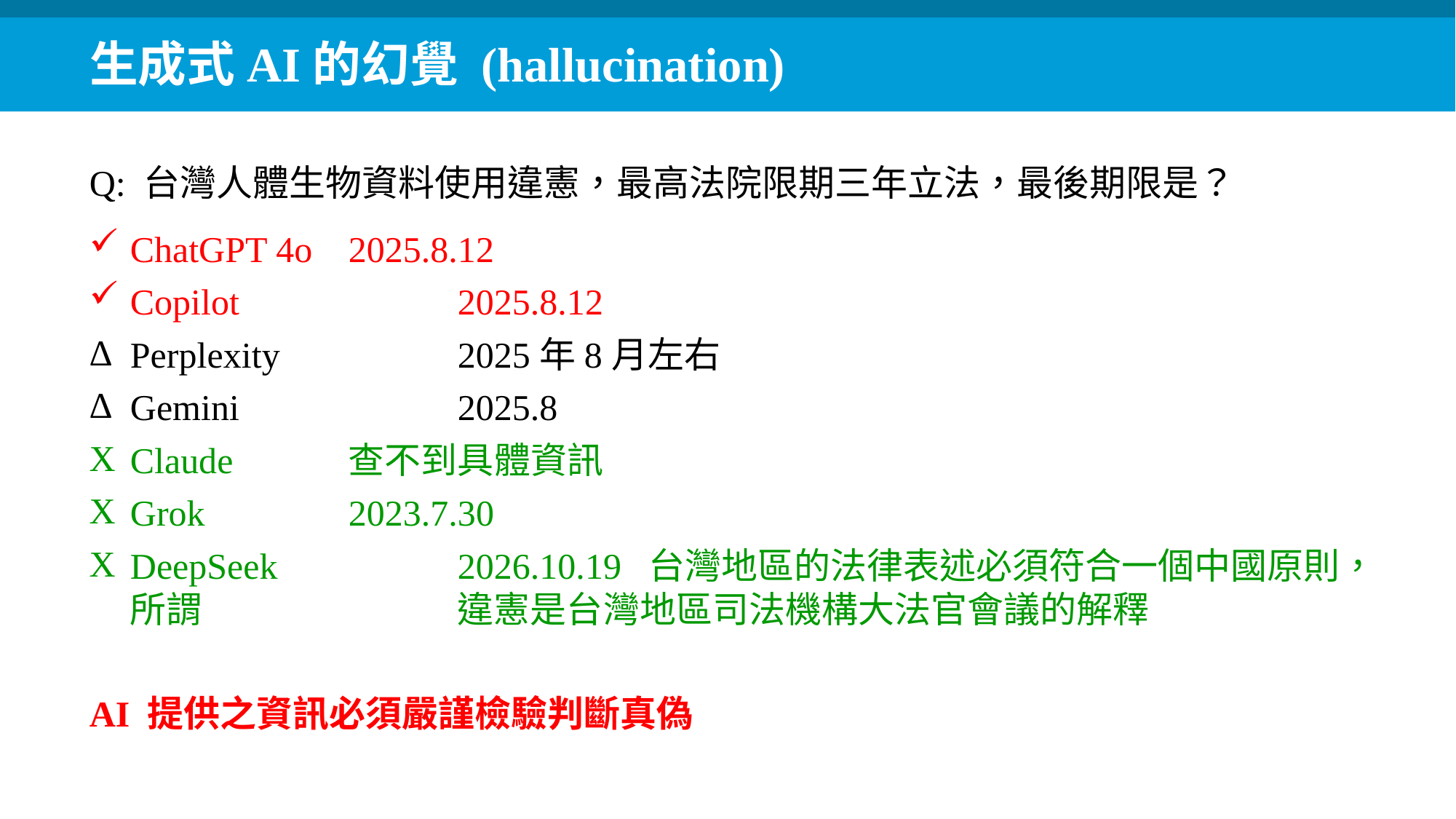

生成式AI的幻覺 (hallucination)
Q: 台灣人體生物資料使用違憲，最高法院限期三年立法，最後期限是？
ChatGPT 4o	2025.8.12
Copilot		2025.8.12
Perplexity		2025年8月左右
Gemini		2025.8
Claude		查不到具體資訊
Grok		2023.7.30
DeepSeek		2026.10.19  台灣地區的法律表述必須符合一個中國原則，所謂			違憲是台灣地區司法機構大法官會議的解釋
AI 提供之資訊必須嚴謹檢驗判斷真偽